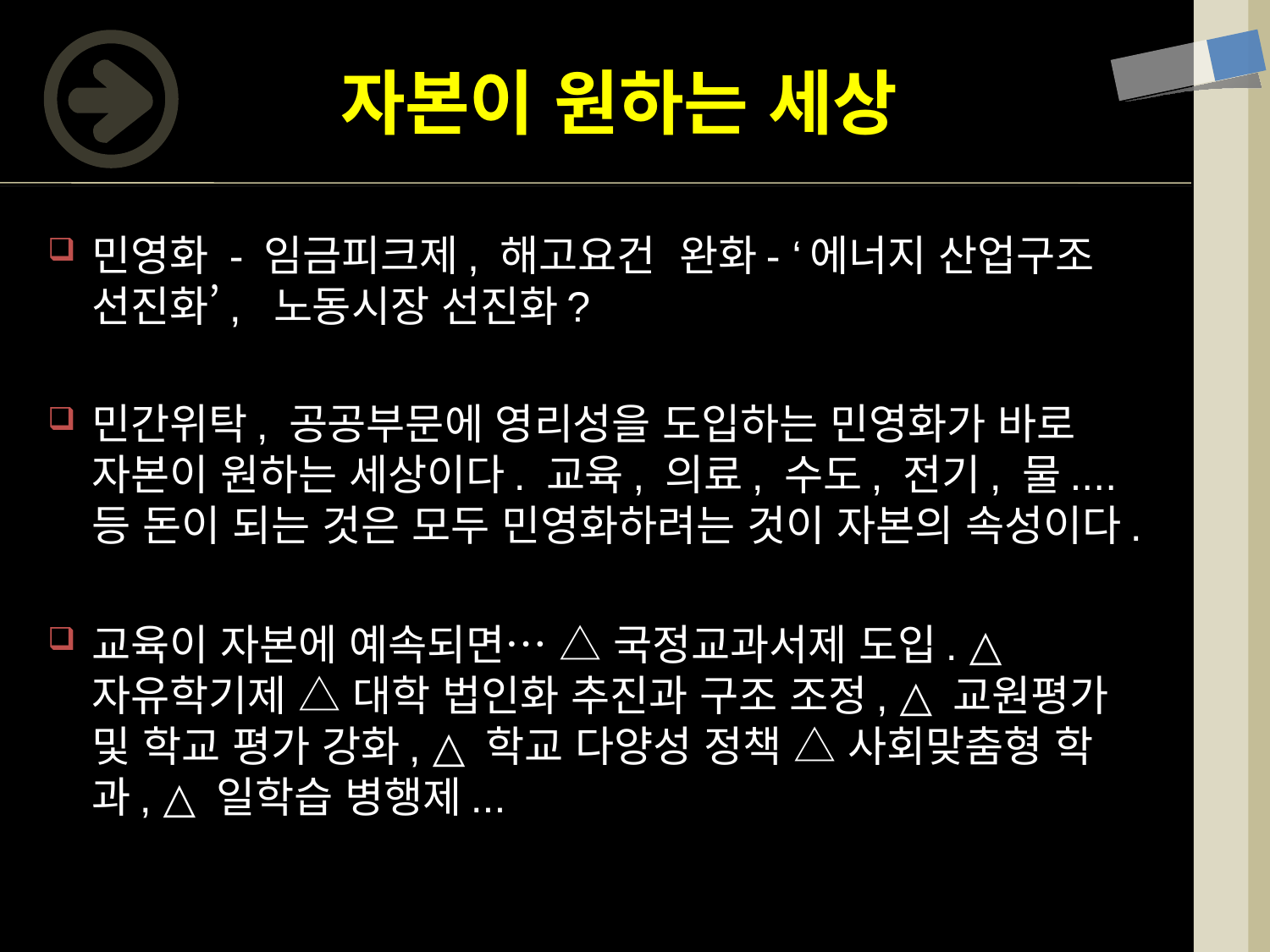

# 자본이 원하는 세상
민영화 - 임금피크제, 해고요건  완화- ‘에너지 산업구조 선진화’,  노동시장 선진화?

민간위탁, 공공부문에 영리성을 도입하는 민영화가 바로 자본이 원하는 세상이다. 교육, 의료, 수도, 전기, 물.... 등 돈이 되는 것은 모두 민영화하려는 것이 자본의 속성이다.

교육이 자본에 예속되면… △ 국정교과서제 도입. △ 자유학기제 △ 대학 법인화 추진과 구조 조정, △ 교원평가 및 학교 평가 강화, △ 학교 다양성 정책 △ 사회맞춤형 학과, △ 일학습 병행제...